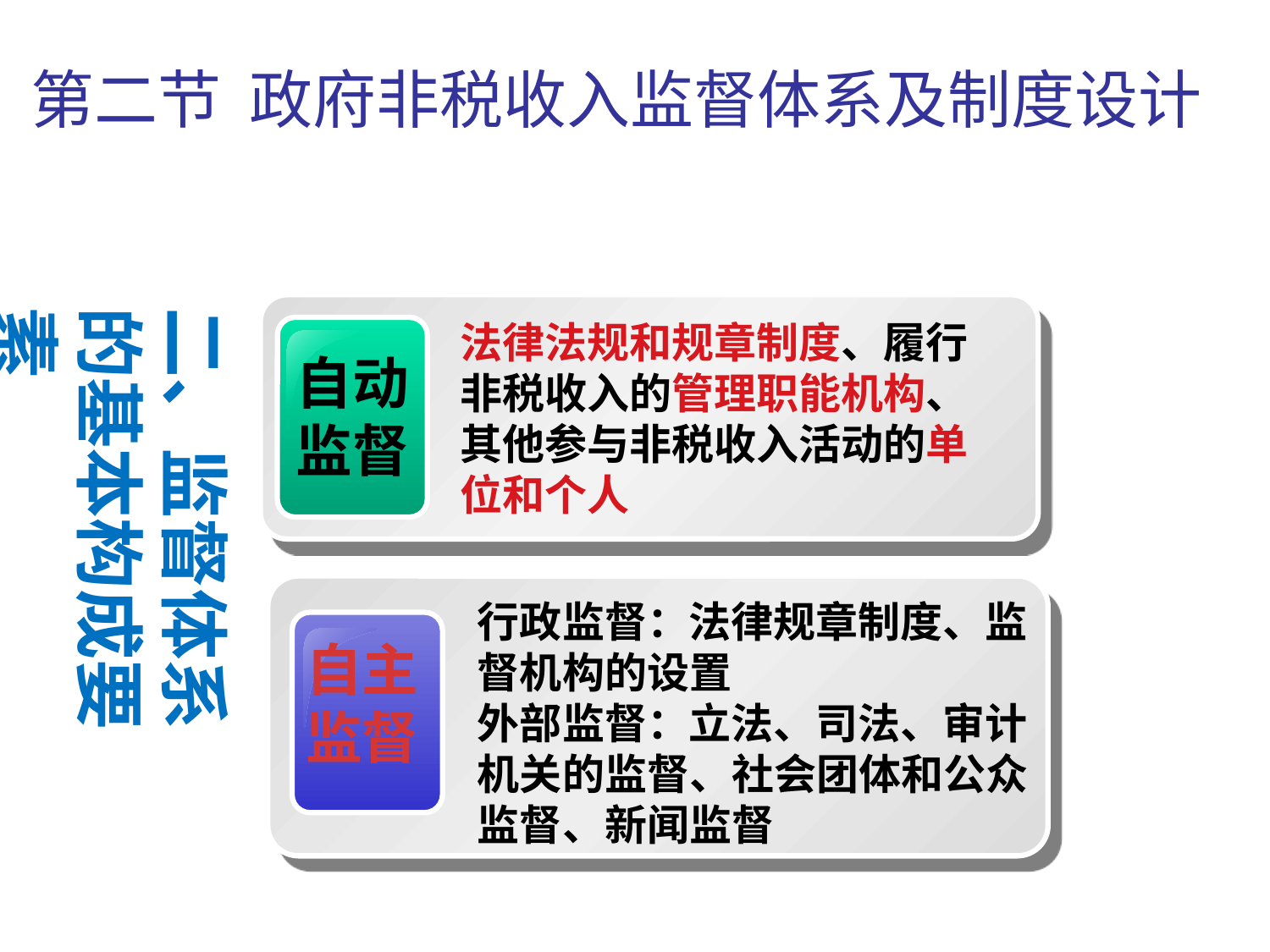

# 第二节  政府非税收入监督体系及制度设计
二、监督体系的基本构成要素

法律法规和规章制度、履行非税收入的管理职能机构、其他参与非税收入活动的单位和个人

自动
监督

行政监督：法律规章制度、监督机构的设置
外部监督：立法、司法、审计机关的监督、社会团体和公众监督、新闻监督

自主
监督